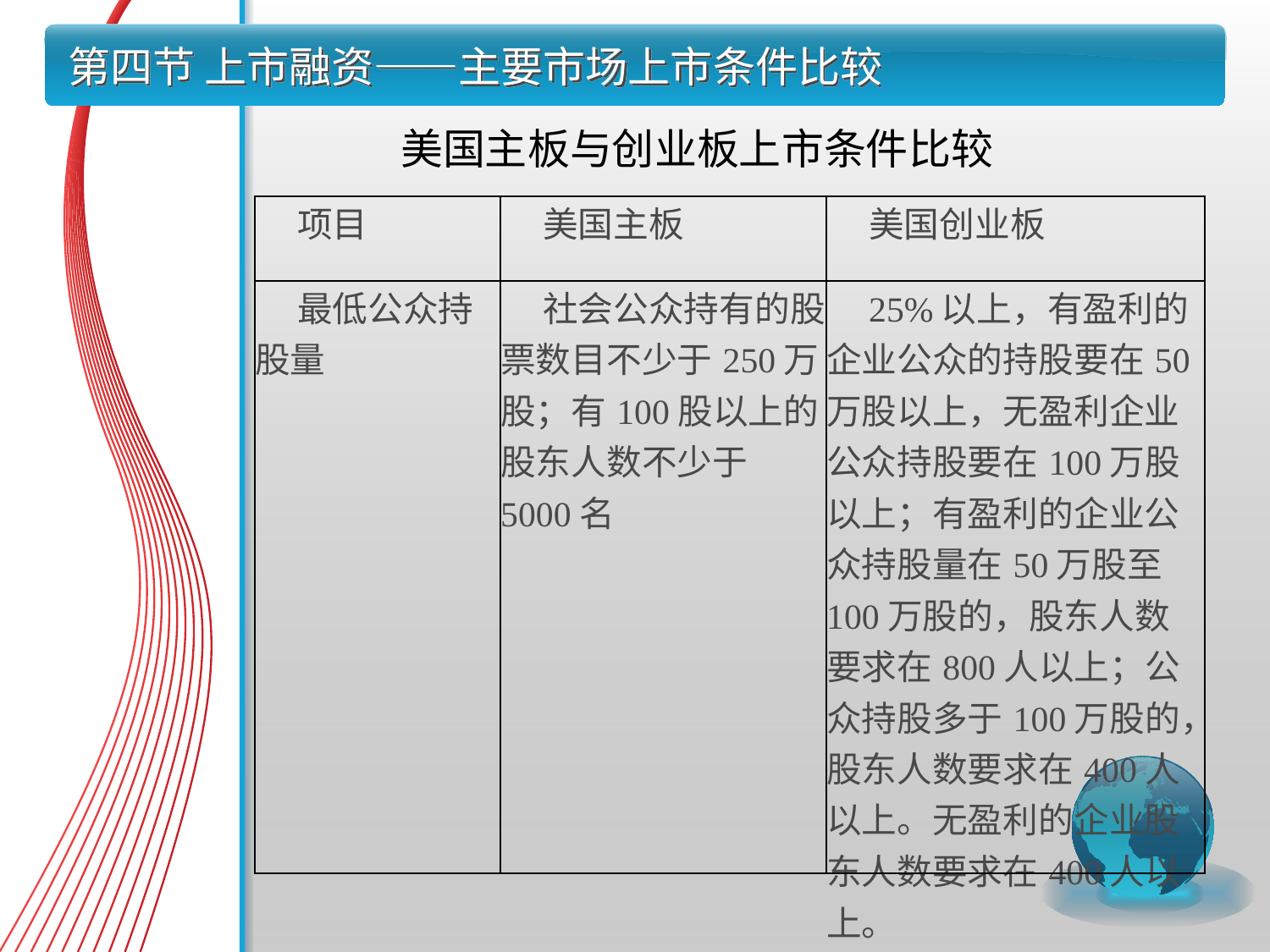

# 第四节 上市融资——主要市场上市条件比较
美国主板与创业板上市条件比较
| 项目 | 美国主板 | 美国创业板 |
| --- | --- | --- |
| 最低公众持股量 | 社会公众持有的股票数目不少于250万股；有100股以上的股东人数不少于5000名 | 25%以上，有盈利的企业公众的持股要在50万股以上，无盈利企业公众持股要在100万股以上；有盈利的企业公众持股量在50万股至100万股的，股东人数要求在800人以上；公众持股多于100万股的，股东人数要求在400人以上。无盈利的企业股东人数要求在400人以上。 |